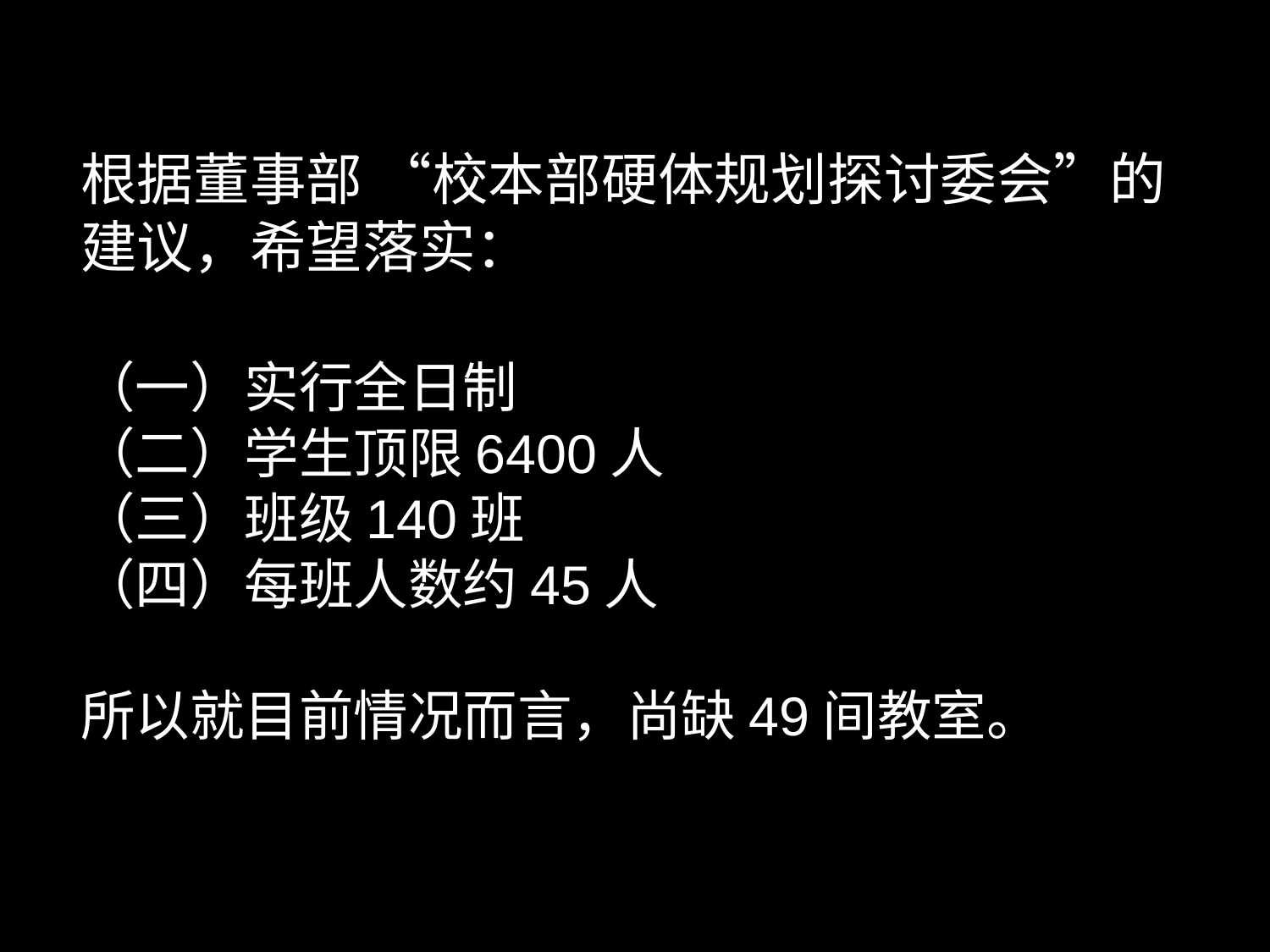

根据董事部 “校本部硬体规划探讨委会”的建议，希望落实：

（一）实行全日制
（二）学生顶限6400人
（三）班级140班
（四）每班人数约45人

所以就目前情况而言，尚缺49间教室。